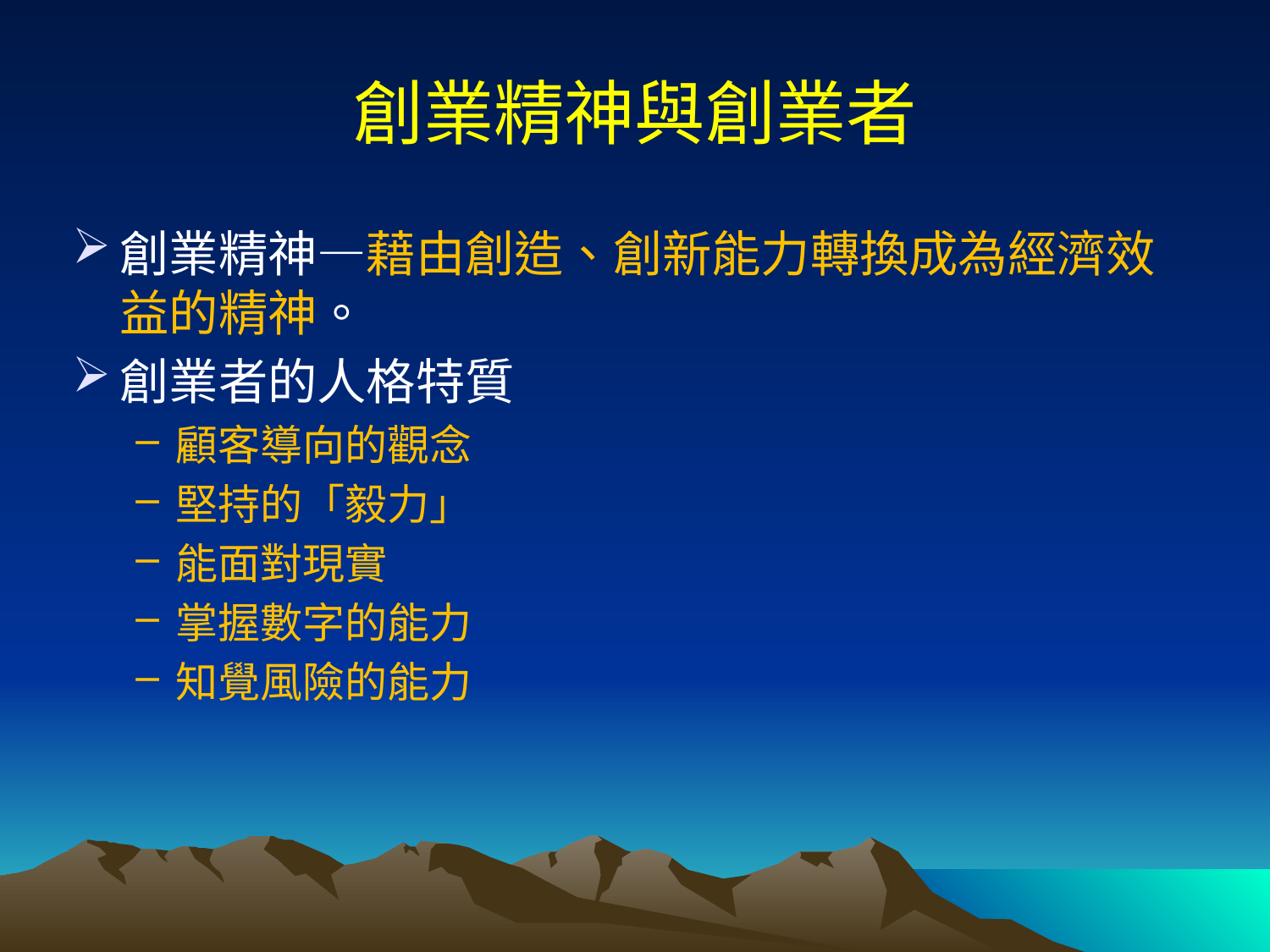

# 創業精神與創業者
創業精神—藉由創造、創新能力轉換成為經濟效益的精神。
創業者的人格特質
顧客導向的觀念
堅持的「毅力」
能面對現實
掌握數字的能力
知覺風險的能力